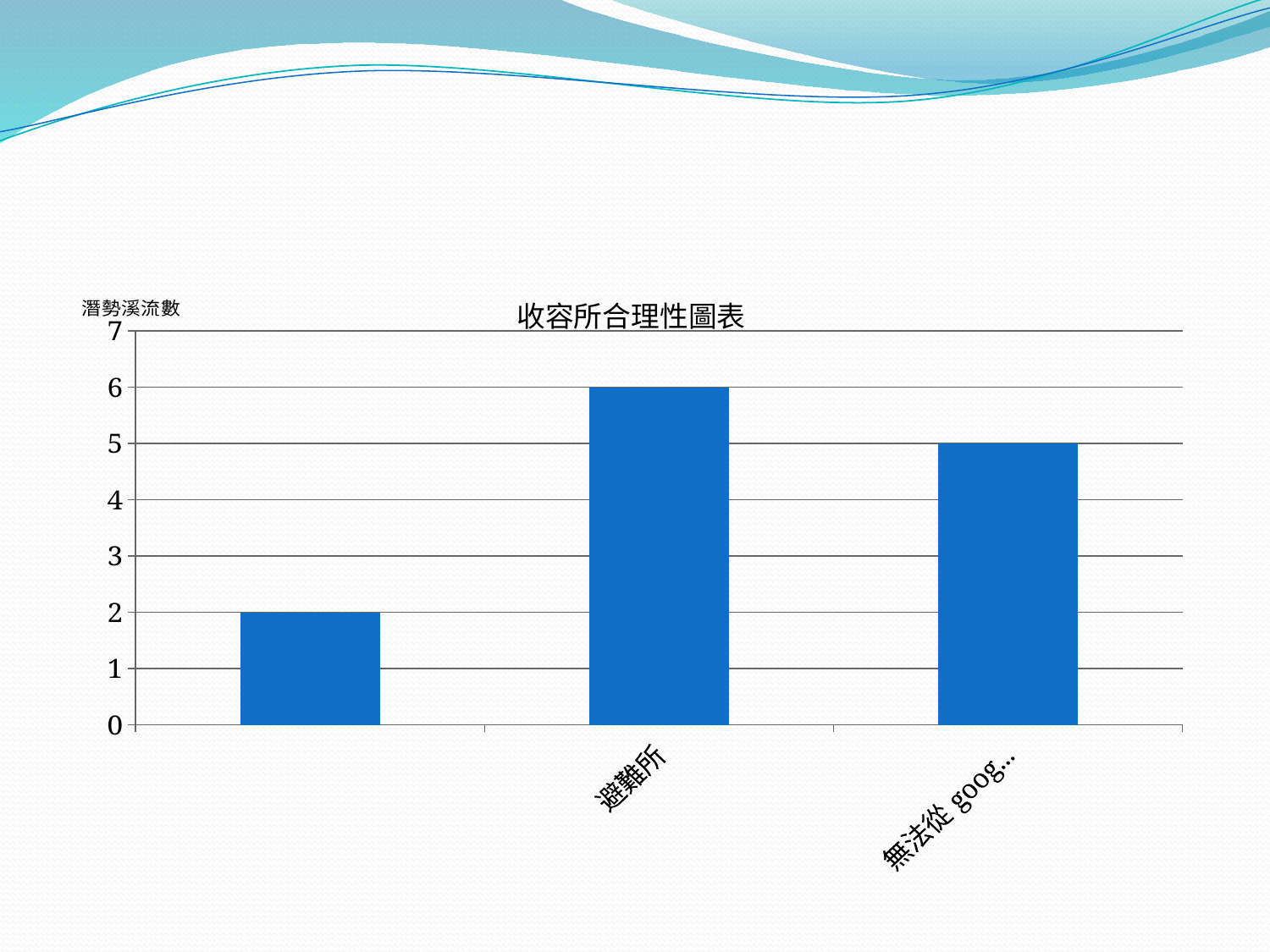

# 收容所合理性圖表

### Chart

| Category | 數列 1 |
|---|---|
| 路徑危險 | 2.0 |
| 避難所離影響範圍太近 | 6.0 |
| 無法從google earth中找到避難所 | 5.0 |